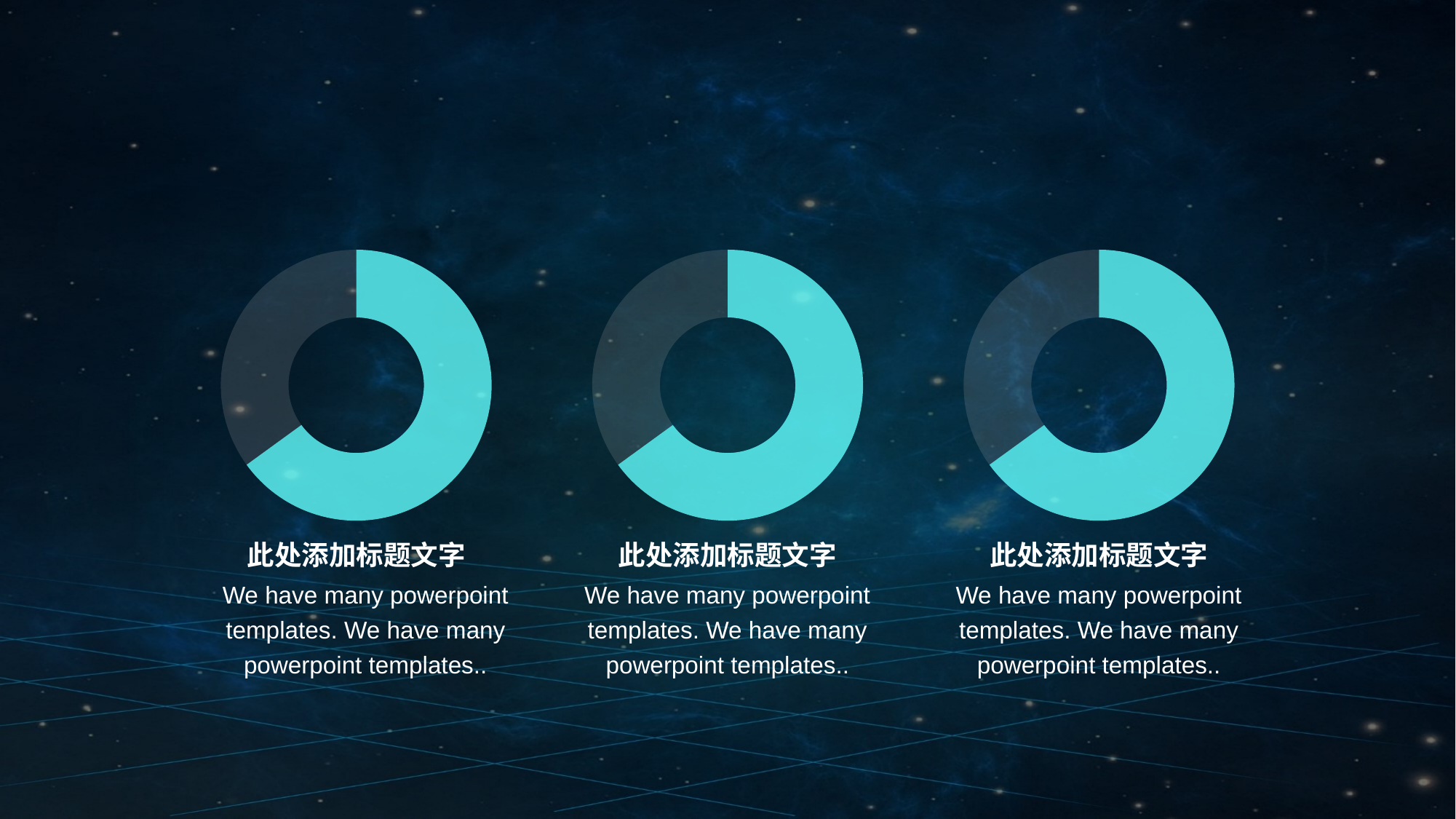

### Chart

| Category | 销售额 |
|---|---|
| 第一季度 | 0.65 |
| 第二季度 | 0.35 |

### Chart

| Category | 销售额 |
|---|---|
| 第一季度 | 0.65 |
| 第二季度 | 0.35 |

### Chart

| Category | 销售额 |
|---|---|
| 第一季度 | 0.65 |
| 第二季度 | 0.35 |
此处添加标题文字
We have many powerpoint templates. We have many powerpoint templates..
此处添加标题文字
We have many powerpoint templates. We have many powerpoint templates..
此处添加标题文字
We have many powerpoint templates. We have many powerpoint templates..